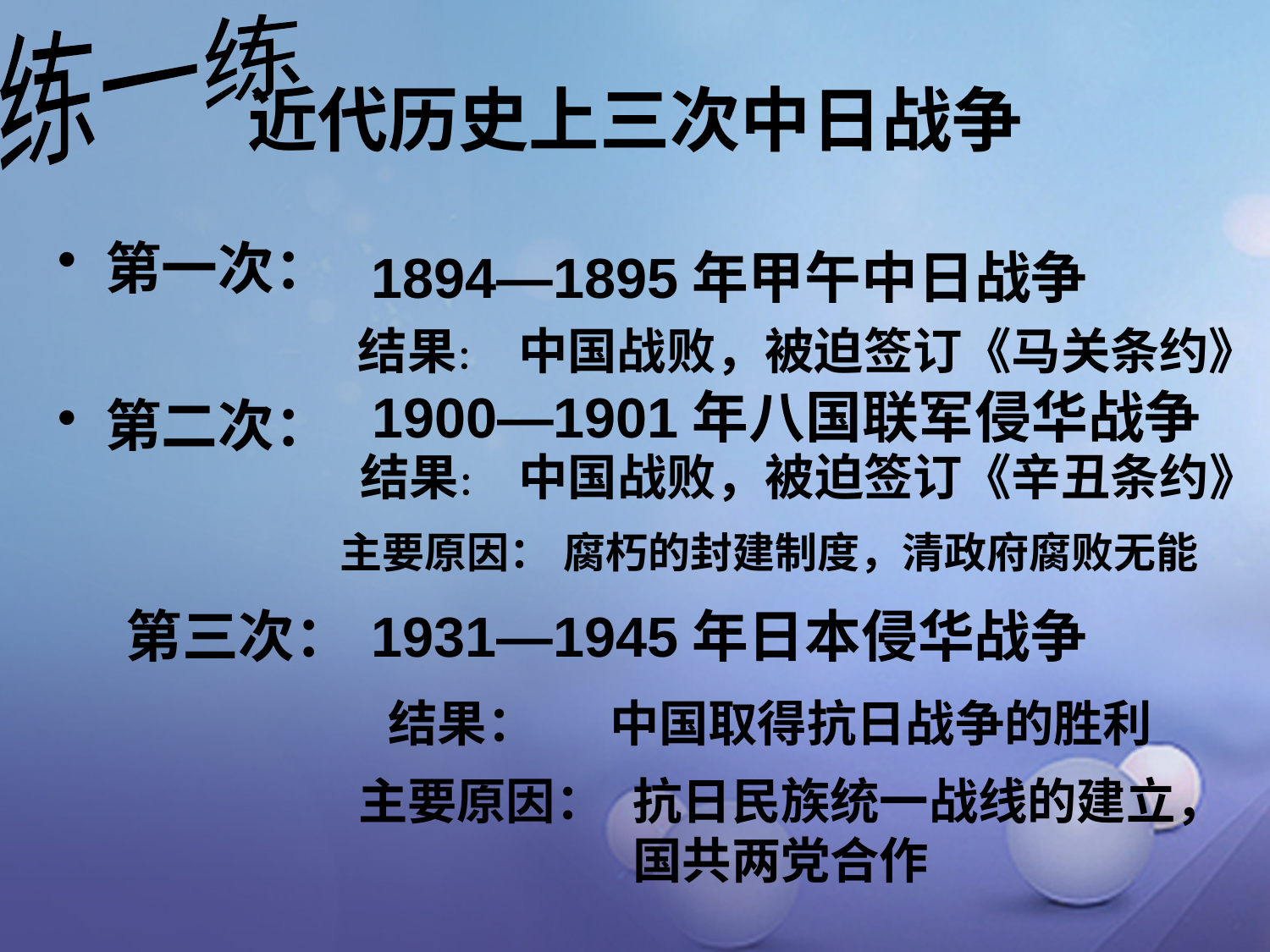

练一练
# 近代历史上三次中日战争
第一次：

第二次：
1894—1895年甲午中日战争
结果：
中国战败，被迫签订《马关条约》
1900—1901年八国联军侵华战争
中国战败，被迫签订《辛丑条约》
结果：
主要原因：
腐朽的封建制度，清政府腐败无能
第三次：
1931—1945年日本侵华战争
结果：
中国取得抗日战争的胜利
主要原因：
抗日民族统一战线的建立，
国共两党合作